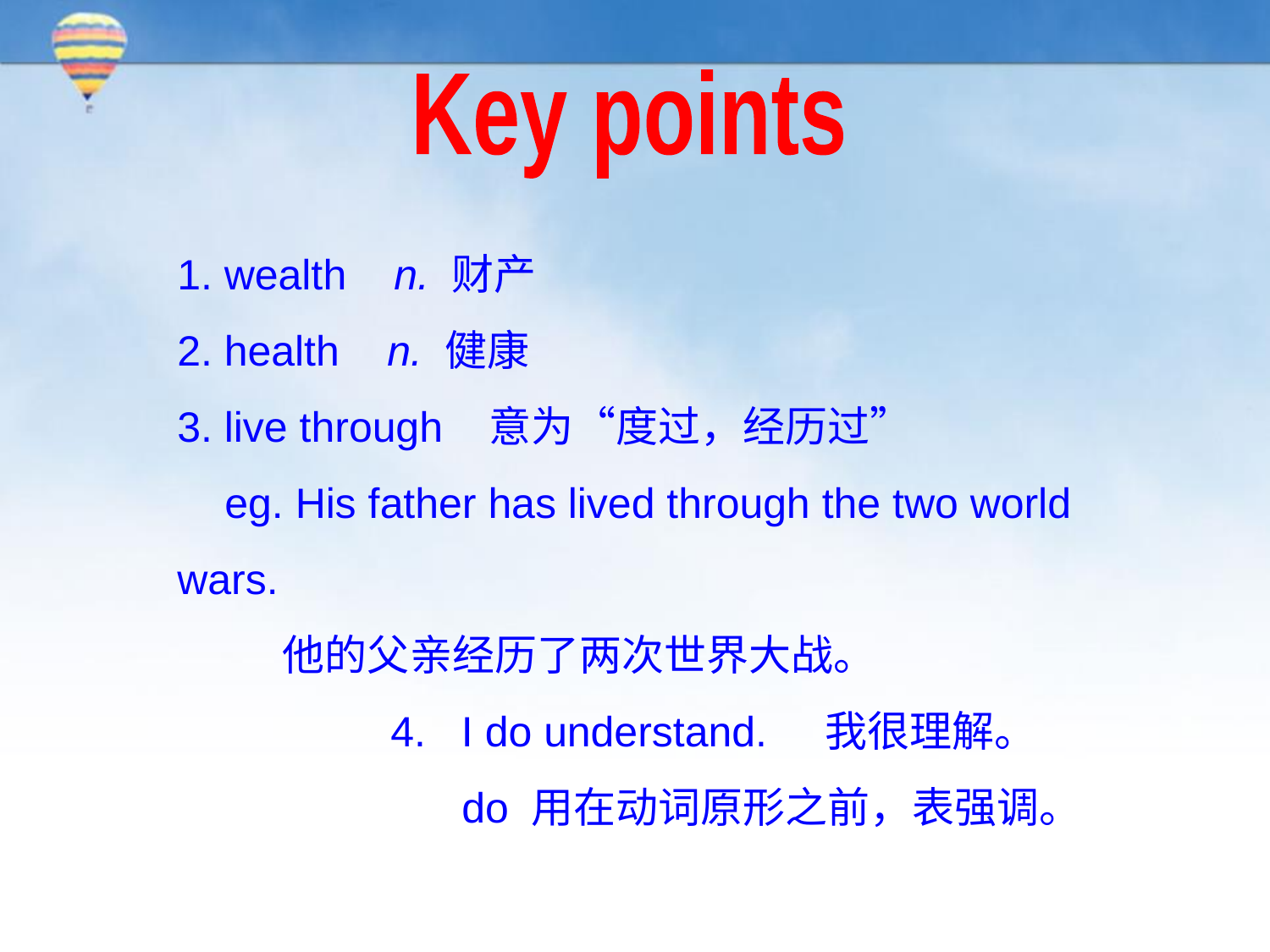

Key points
1. wealth    n. 财产
2. health    n. 健康
3. live through   意为“度过，经历过”
    eg. His father has lived through the two world wars.
          他的父亲经历了两次世界大战。
                  4.   I do understand.    我很理解。
                        do 用在动词原形之前，表强调。